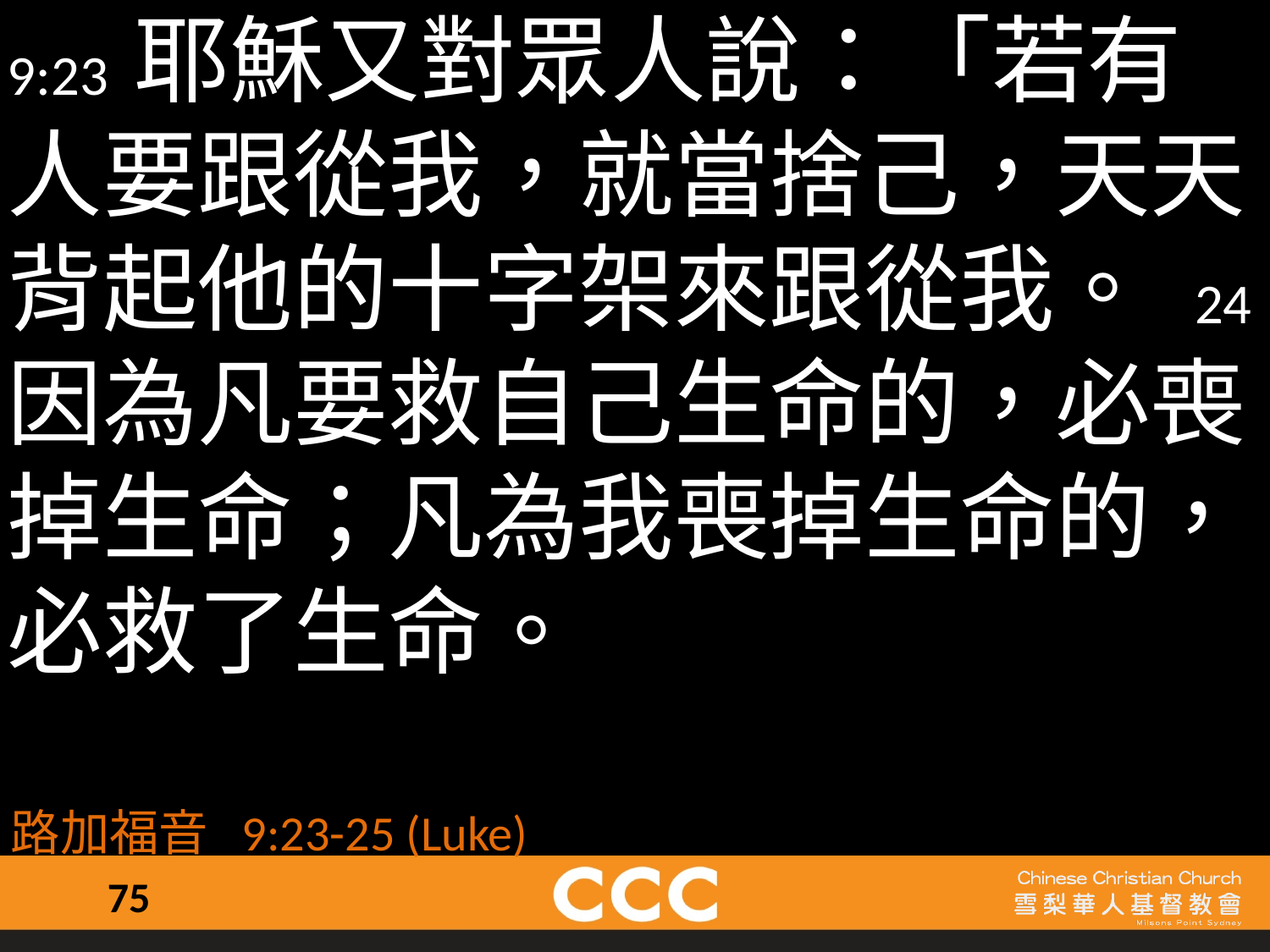

9:23 耶穌又對眾人說：「若有人要跟從我，就當捨己，天天背起他的十字架來跟從我。 24 因為凡要救自己生命的，必喪掉生命；凡為我喪掉生命的，必救了生命。
路加福音  9:23-25 (Luke)
75